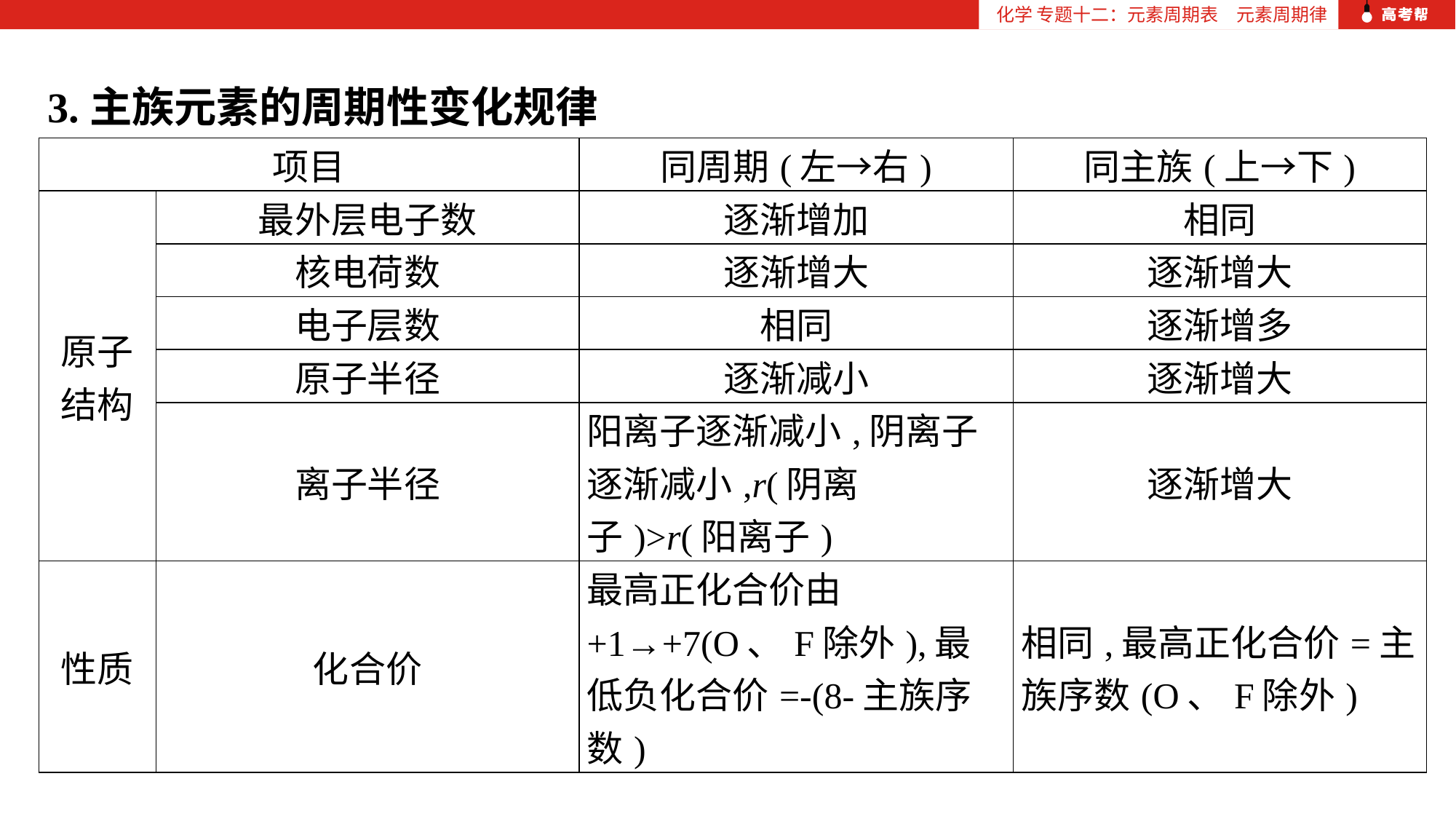

化学 专题十二：元素周期表　元素周期律
3.主族元素的周期性变化规律
| 项目 |  | 同周期(左→右) | 同主族(上→下) |
| --- | --- | --- | --- |
| 原子 结构 | 最外层电子数 | 逐渐增加 | 相同 |
|  | 核电荷数 | 逐渐增大 | 逐渐增大 |
|  | 电子层数 | 相同 | 逐渐增多 |
|  | 原子半径 | 逐渐减小 | 逐渐增大 |
|  | 离子半径 | 阳离子逐渐减小,阴离子逐渐减小,r(阴离子)>r(阳离子) | 逐渐增大 |
| 性质 | 化合价 | 最高正化合价由+1→+7(O、F除外),最低负化合价=-(8-主族序数) | 相同,最高正化合价=主族序数(O、F除外) |